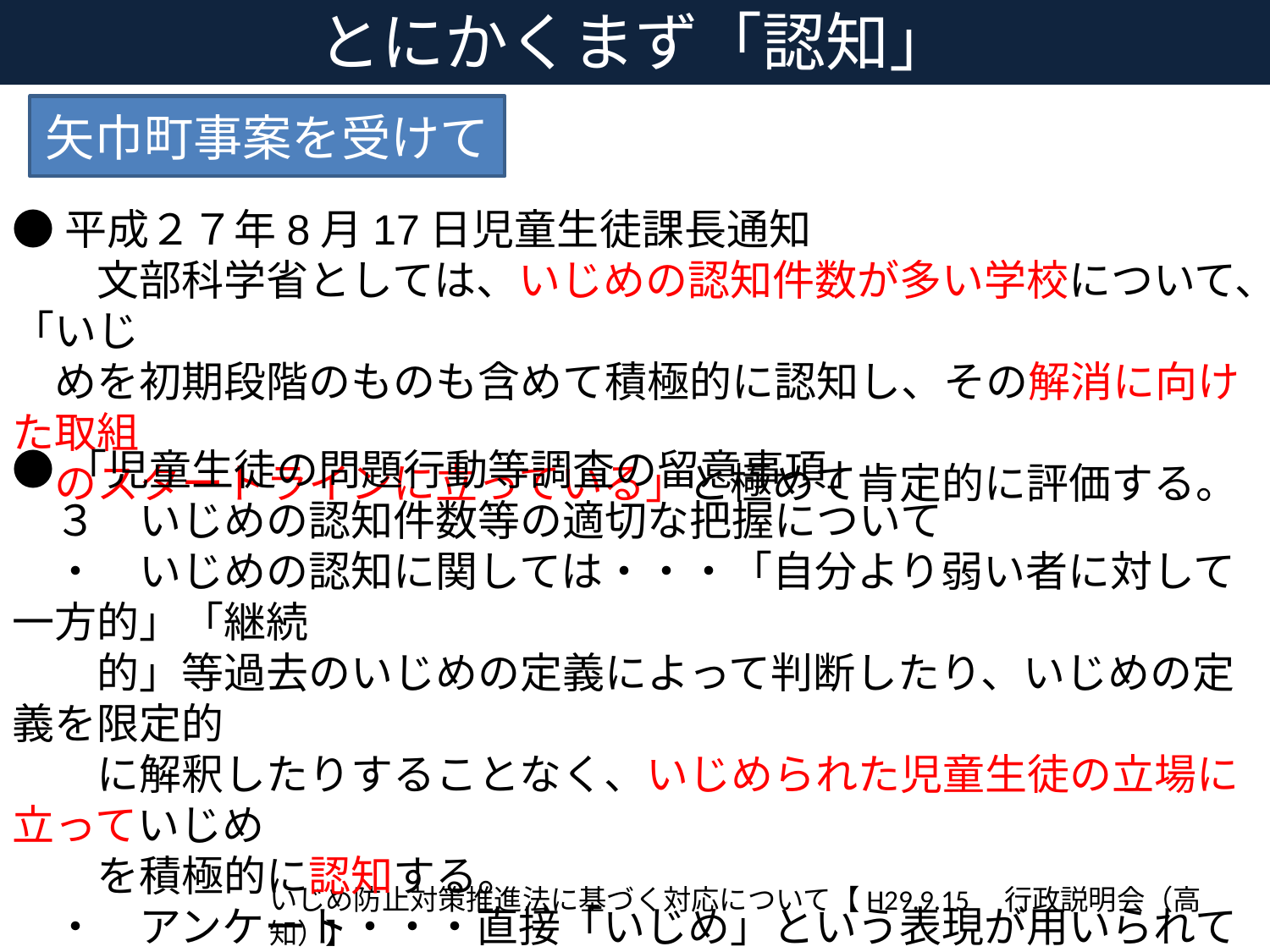

とにかくまず「認知」
矢巾町事案を受けて
●平成２７年8月17日児童生徒課長通知
　　文部科学省としては、いじめの認知件数が多い学校について、「いじ
　めを初期段階のものも含めて積極的に認知し、その解消に向けた取組
　のスタートラインに立っている」と極めて肯定的に評価する。
●「児童生徒の問題行動等調査の留意事項」
　３　いじめの認知件数等の適切な把握について
　・　いじめの認知に関しては・・・「自分より弱い者に対して一方的」「継続
　　的」等過去のいじめの定義によって判断したり、いじめの定義を限定的
　　に解釈したりすることなく、いじめられた児童生徒の立場に立っていじめ
　　を積極的に認知する。
　・　アンケート・・・直接「いじめ」という表現が用いられていなくても、児童
　　生徒が「嫌な思い」「苦痛」を感じている場合、いじめとして認知する。

いじめ防止対策推進法に基づく対応について【H29.9.15　行政説明会（高知）】